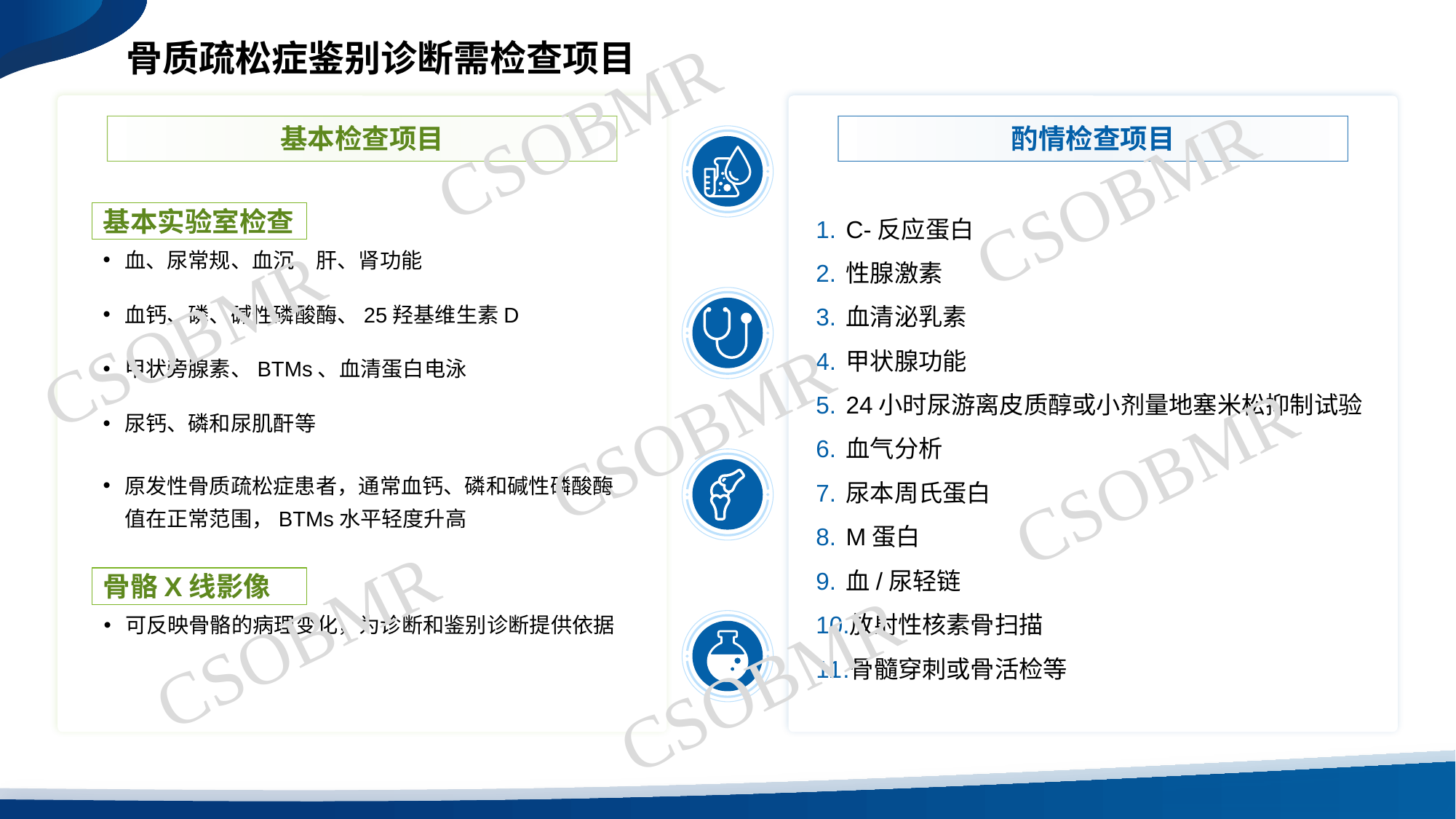

骨质疏松症鉴别诊断需检查项目
CSOBMR

基本检查项目

酌情检查项目

CSOBMR
基本实验室检查
血、尿常规、血沉、肝、肾功能
血钙、磷、碱性磷酸酶、25羟基维生素D
甲状旁腺素、BTMs、血清蛋白电泳
尿钙、磷和尿肌酐等
原发性骨质疏松症患者，通常血钙、磷和碱性磷酸酶值在正常范围，BTMs水平轻度升高
骨骼X线影像
可反映骨骼的病理变化，为诊断和鉴别诊断提供依据
C-反应蛋白
性腺激素
血清泌乳素
甲状腺功能
24小时尿游离皮质醇或小剂量地塞米松抑制试验
血气分析
尿本周氏蛋白
M蛋白
血/尿轻链
放射性核素骨扫描
骨髓穿刺或骨活检等

CSOBMR
CSOBMR
CSOBMR

CSOBMR

CSOBMR